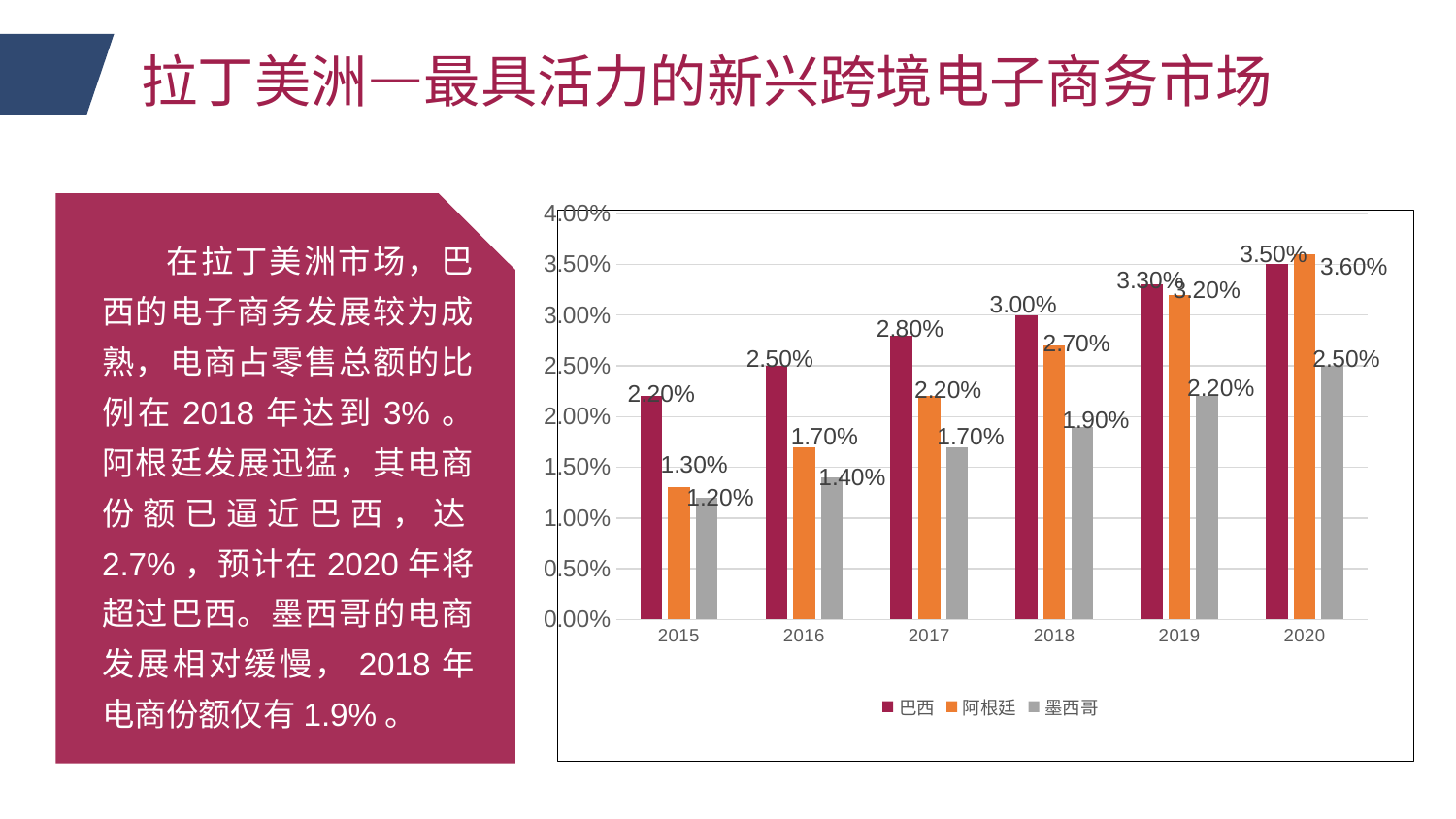

拉丁美洲—最具活力的新兴跨境电子商务市场

### Chart

| Category | 巴西 | 阿根廷 | 墨西哥 |
|---|---|---|---|
| 2015 | 0.022 | 0.013 | 0.012 |
| 2016 | 0.025 | 0.017 | 0.014 |
| 2017 | 0.028 | 0.022 | 0.017 |
| 2018 | 0.03 | 0.027 | 0.019 |
| 2019 | 0.033 | 0.032 | 0.022 |
| 2020 | 0.035 | 0.036 | 0.025 |
在拉丁美洲市场，巴西的电子商务发展较为成熟，电商占零售总额的比例在2018年达到3%。阿根廷发展迅猛，其电商份额已逼近巴西，达2.7%，预计在2020年将超过巴西。墨西哥的电商发展相对缓慢，2018年电商份额仅有1.9%。